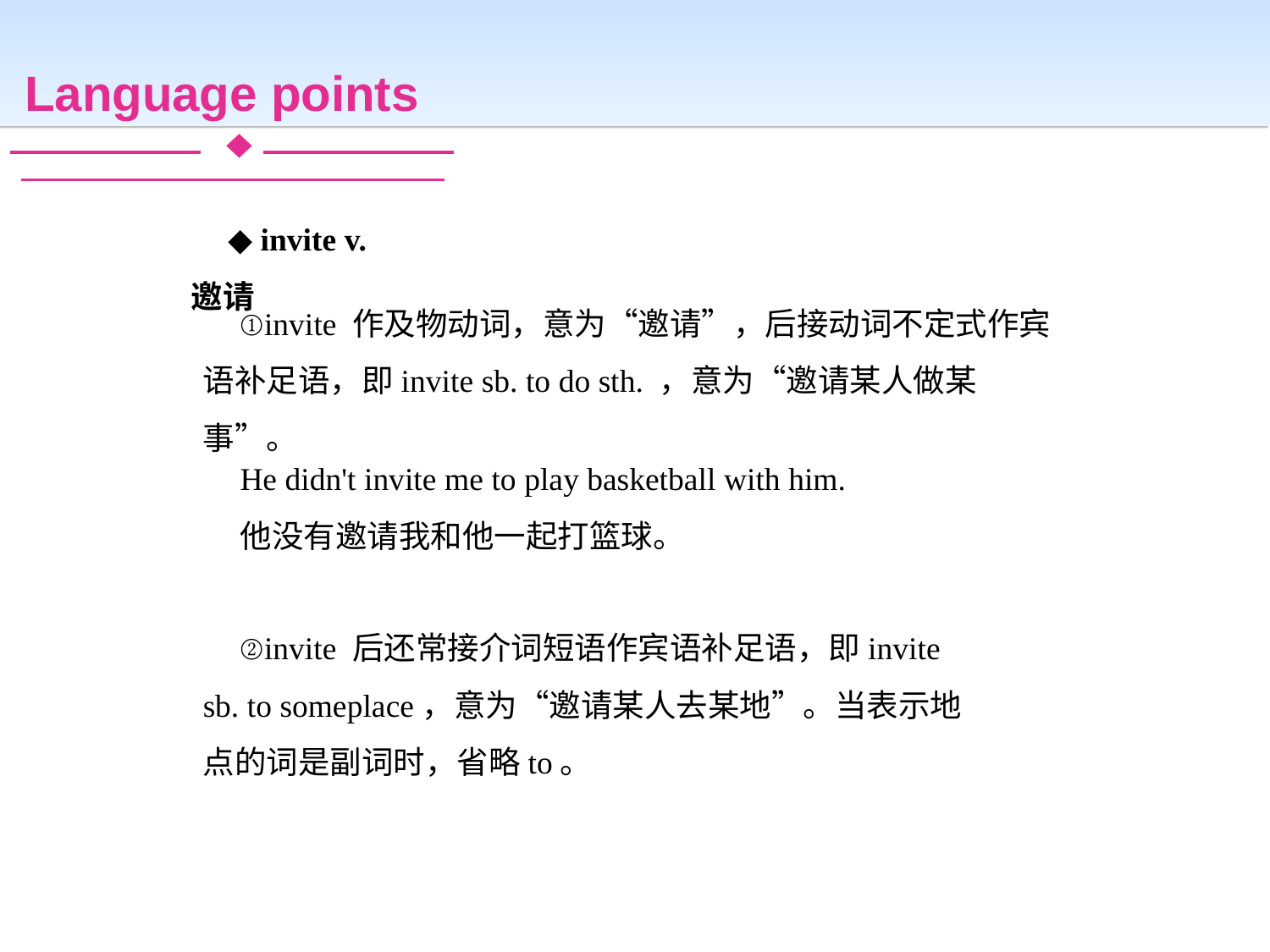

Language points

◆ invite v. 邀请
①invite 作及物动词，意为“邀请”，后接动词不定式作宾语补足语，即invite sb. to do sth. ，意为“邀请某人做某事”。
He didn't invite me to play basketball with him.
他没有邀请我和他一起打篮球。
②invite 后还常接介词短语作宾语补足语，即invite sb. to someplace，意为“邀请某人去某地”。当表示地点的词是副词时，省略to。